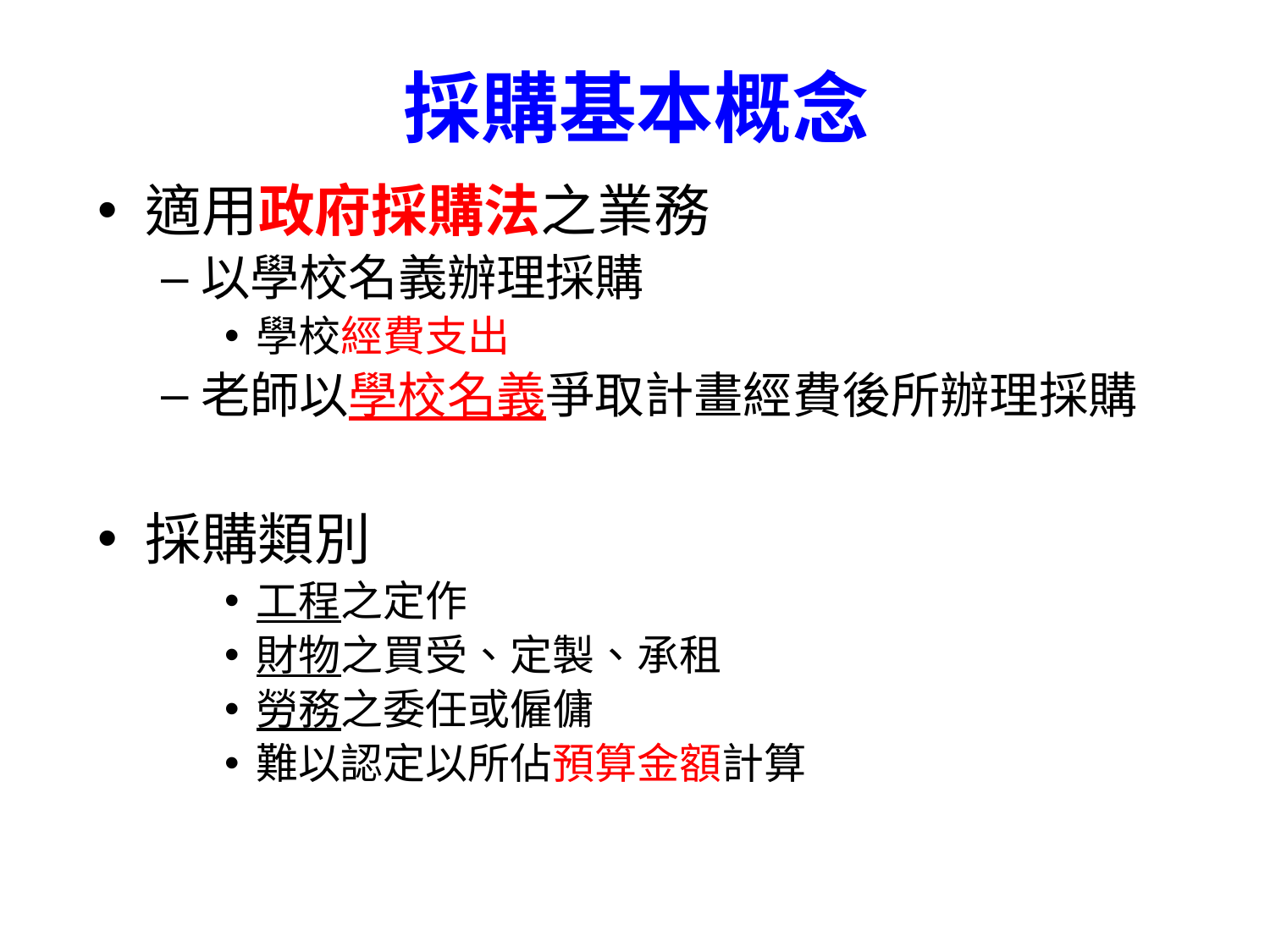

# 採購基本概念
適用政府採購法之業務
以學校名義辦理採購
學校經費支出
老師以學校名義爭取計畫經費後所辦理採購

採購類別
工程之定作
財物之買受、定製、承租
勞務之委任或僱傭
難以認定以所佔預算金額計算